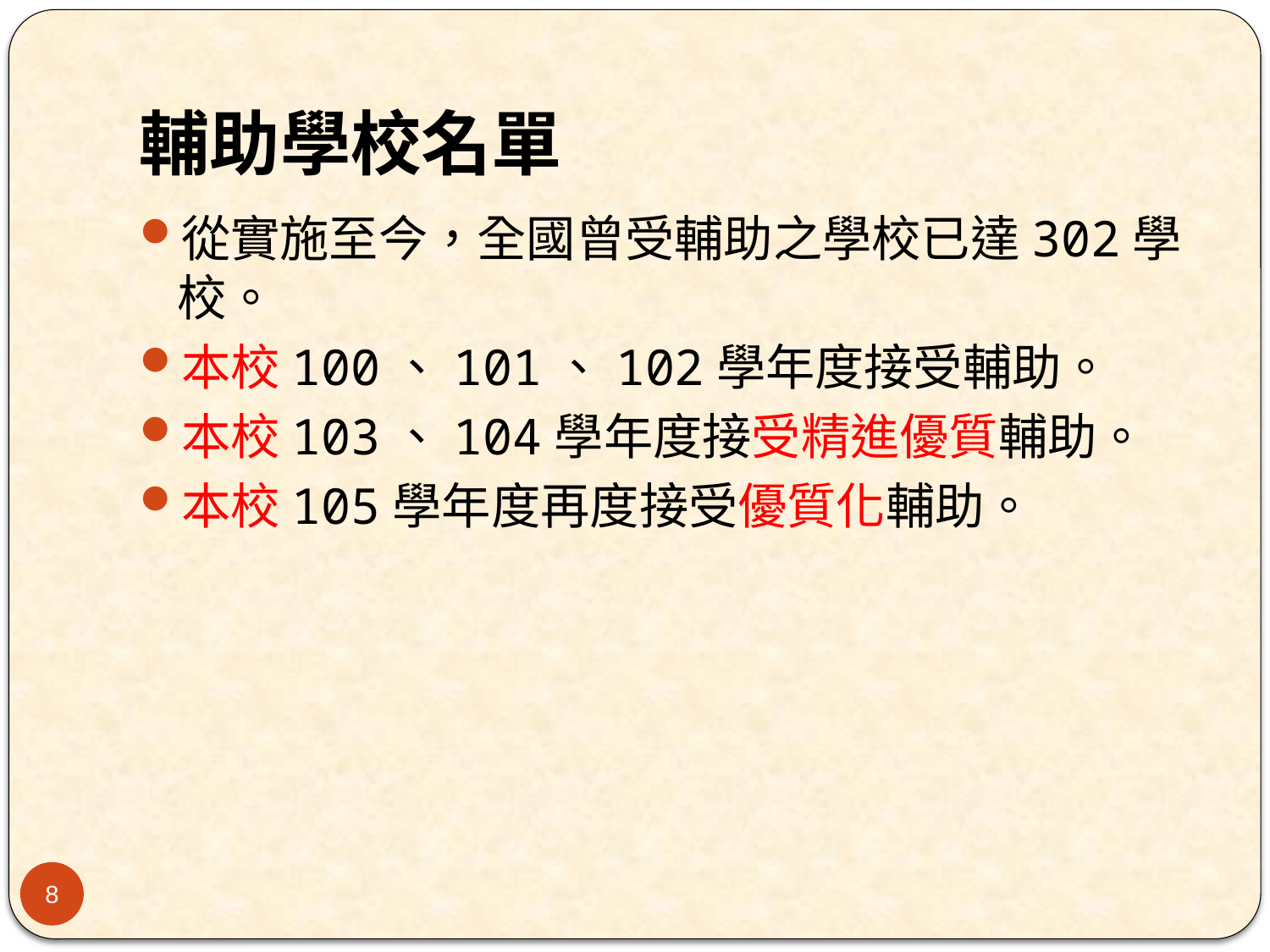

# 輔助學校名單
從實施至今，全國曾受輔助之學校已達302學校。
本校100、101、102學年度接受輔助。
本校103、104學年度接受精進優質輔助。
本校105學年度再度接受優質化輔助。
8